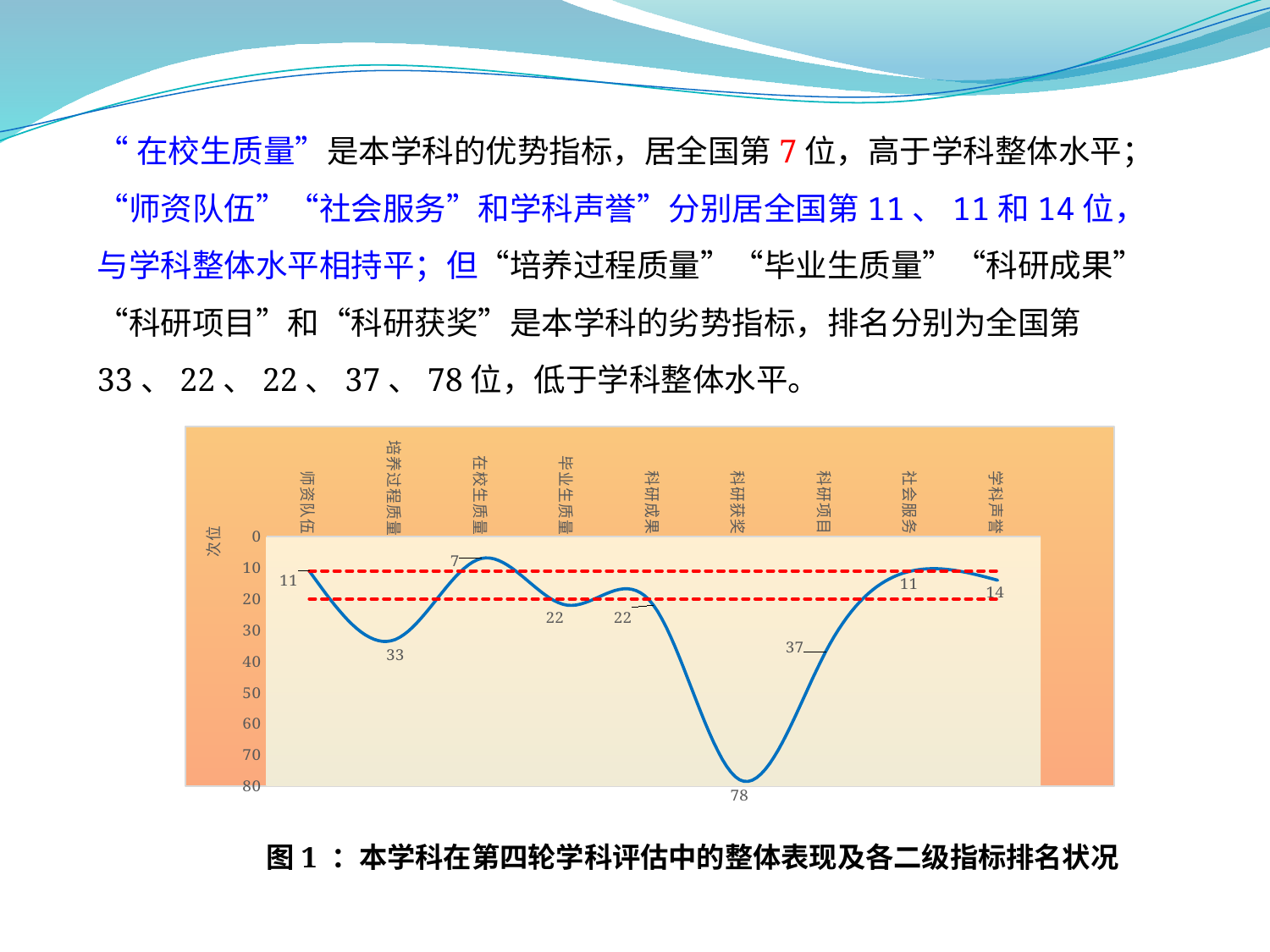

“在校生质量”是本学科的优势指标，居全国第7位，高于学科整体水平；“师资队伍”“社会服务”和学科声誉”分别居全国第11、11和14位，与学科整体水平相持平；但“培养过程质量”“毕业生质量”“科研成果” “科研项目”和“科研获奖”是本学科的劣势指标，排名分别为全国第33、22、22、37、78位，低于学科整体水平。

### Chart

| Category | 位次 |  |  |
|---|---|---|---|
| 师资队伍 | 11.0 | 11.0 | 20.0 |
| 培养过程质量 | 33.0 | 11.0 | 20.0 |
| 在校生质量 | 7.0 | 11.0 | 20.0 |
| 毕业生质量 | 22.0 | 11.0 | 20.0 |
| 科研成果 | 22.0 | 11.0 | 20.0 |
| 科研获奖 | 78.0 | 11.0 | 20.0 |
| 科研项目 | 37.0 | 11.0 | 20.0 |
| 社会服务 | 11.0 | 11.0 | 20.0 |
| 学科声誉 | 14.0 | 11.0 | 20.0 |
图1 ：本学科在第四轮学科评估中的整体表现及各二级指标排名状况